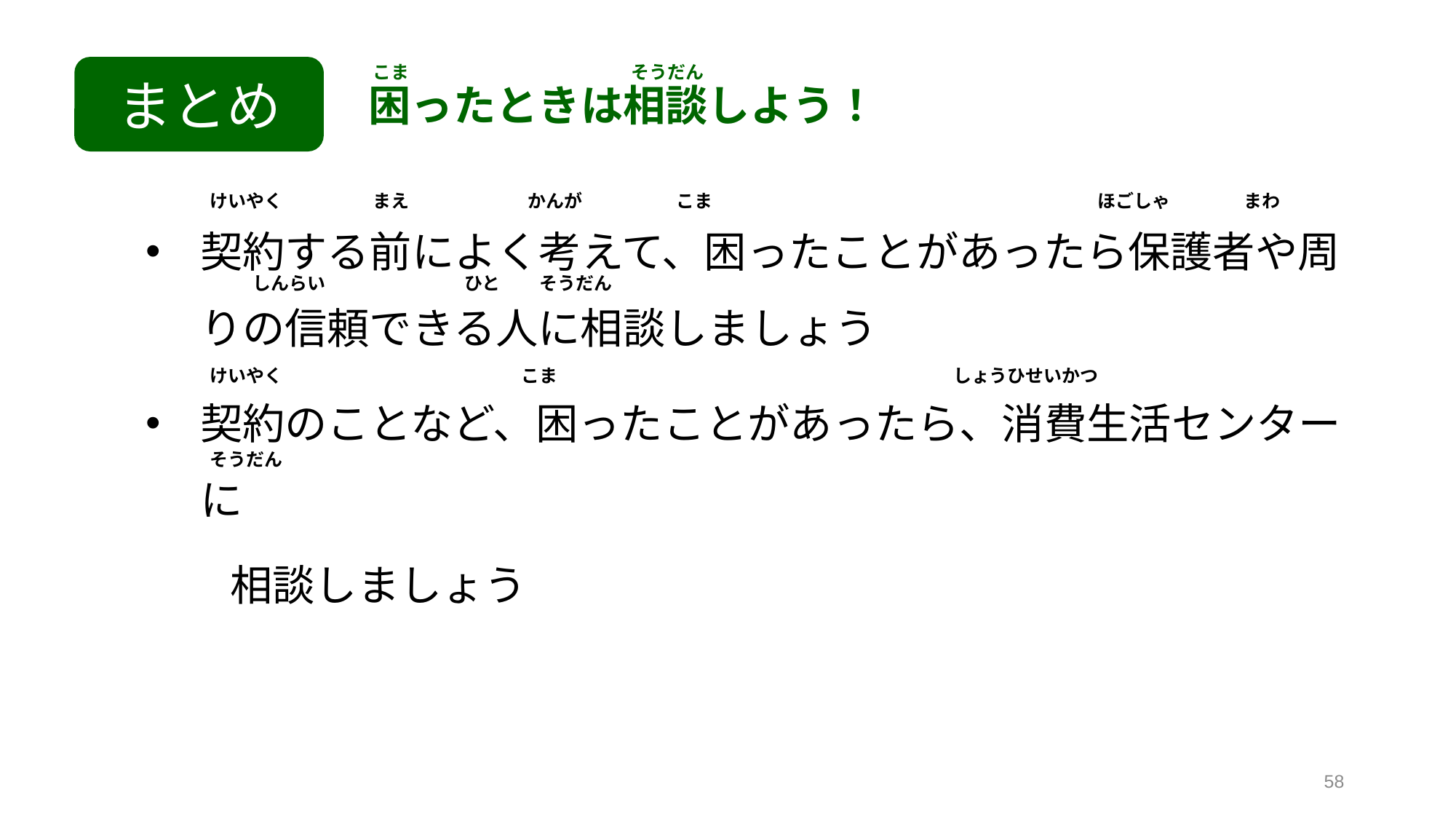

こま
そうだん
困ったときは相談しよう！
まとめ
まえ
かんが
こま
ほごしゃ
まわ
けいやく
契約する前によく考えて、困ったことがあったら保護者や周りの信頼できる人に相談しましょう
しんらい
ひと
そうだん
けいやく
こま
しょうひせいかつ
契約のことなど、困ったことがあったら、消費生活センターに
　　相談しましょう
そうだん
58